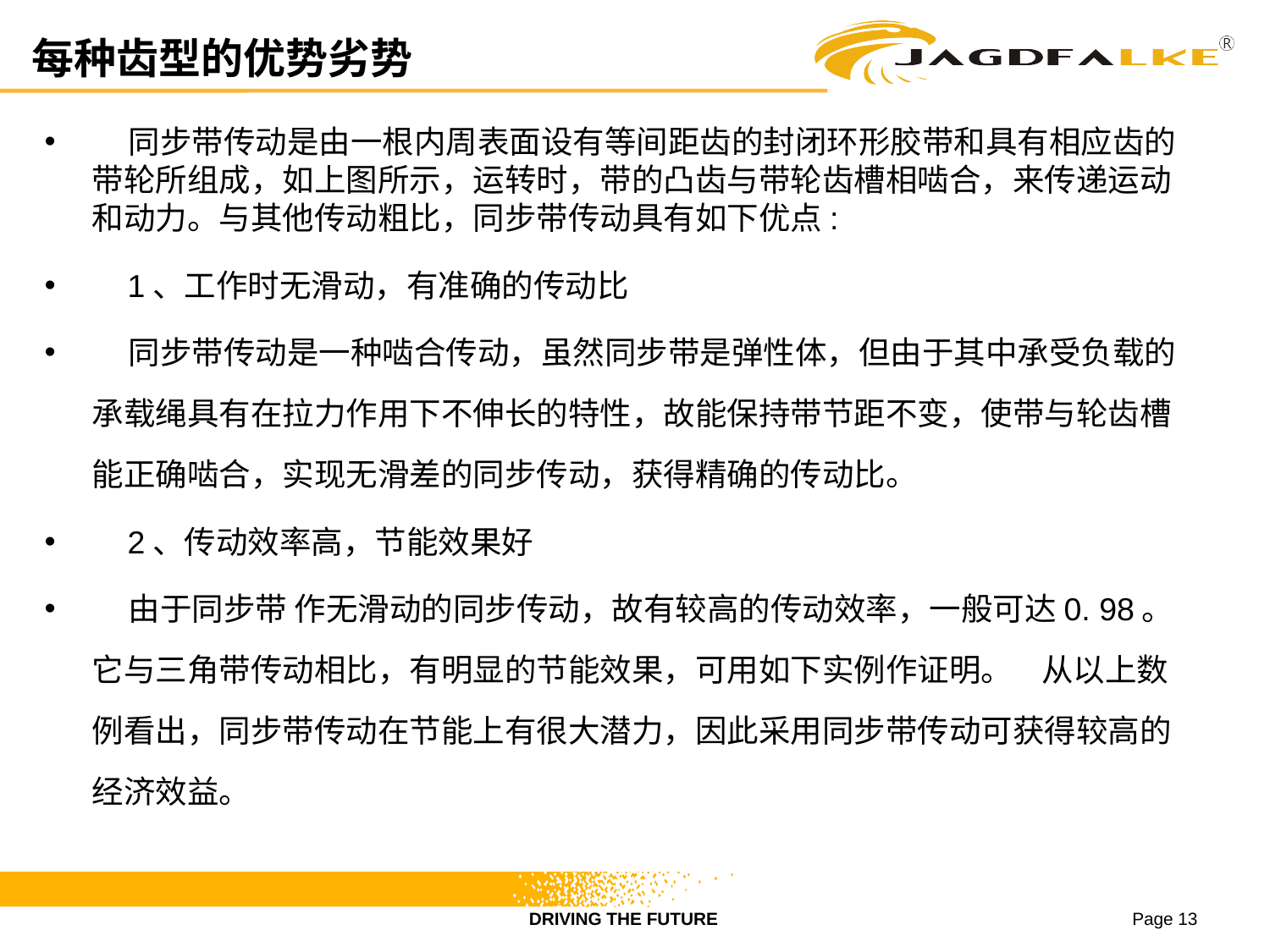

每种齿型的优势劣势
    同步带传动是由一根内周表面设有等间距齿的封闭环形胶带和具有相应齿的带轮所组成，如上图所示，运转时，带的凸齿与带轮齿槽相啮合，来传递运动和动力。与其他传动粗比，同步带传动具有如下优点:
    1、工作时无滑动，有准确的传动比
    同步带传动是一种啮合传动，虽然同步带是弹性体，但由于其中承受负载的承载绳具有在拉力作用下不伸长的特性，故能保持带节距不变，使带与轮齿槽能正确啮合，实现无滑差的同步传动，获得精确的传动比。
    2、传动效率高，节能效果好
    由于同步带 作无滑动的同步传动，故有较高的传动效率，一般可达0. 98。它与三角带传动相比，有明显的节能效果，可用如下实例作证明。    从以上数例看出，同步带传动在节能上有很大潜力，因此采用同步带传动可获得较高的经济效益。
DRIVING THE FUTURE
Page 13